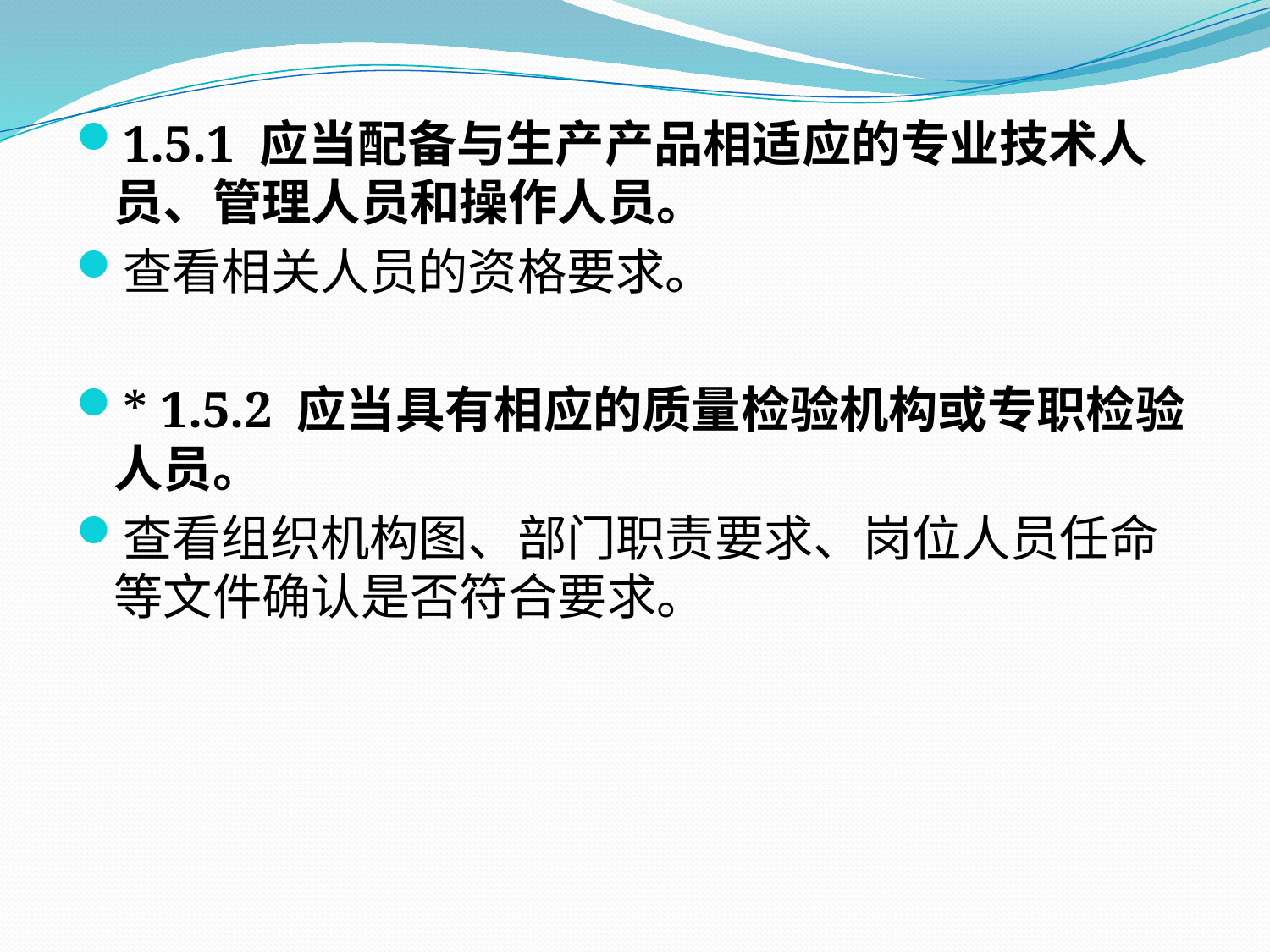

1.5.1 应当配备与生产产品相适应的专业技术人员、管理人员和操作人员。
查看相关人员的资格要求。

* 1.5.2 应当具有相应的质量检验机构或专职检验人员。
查看组织机构图、部门职责要求、岗位人员任命等文件确认是否符合要求。